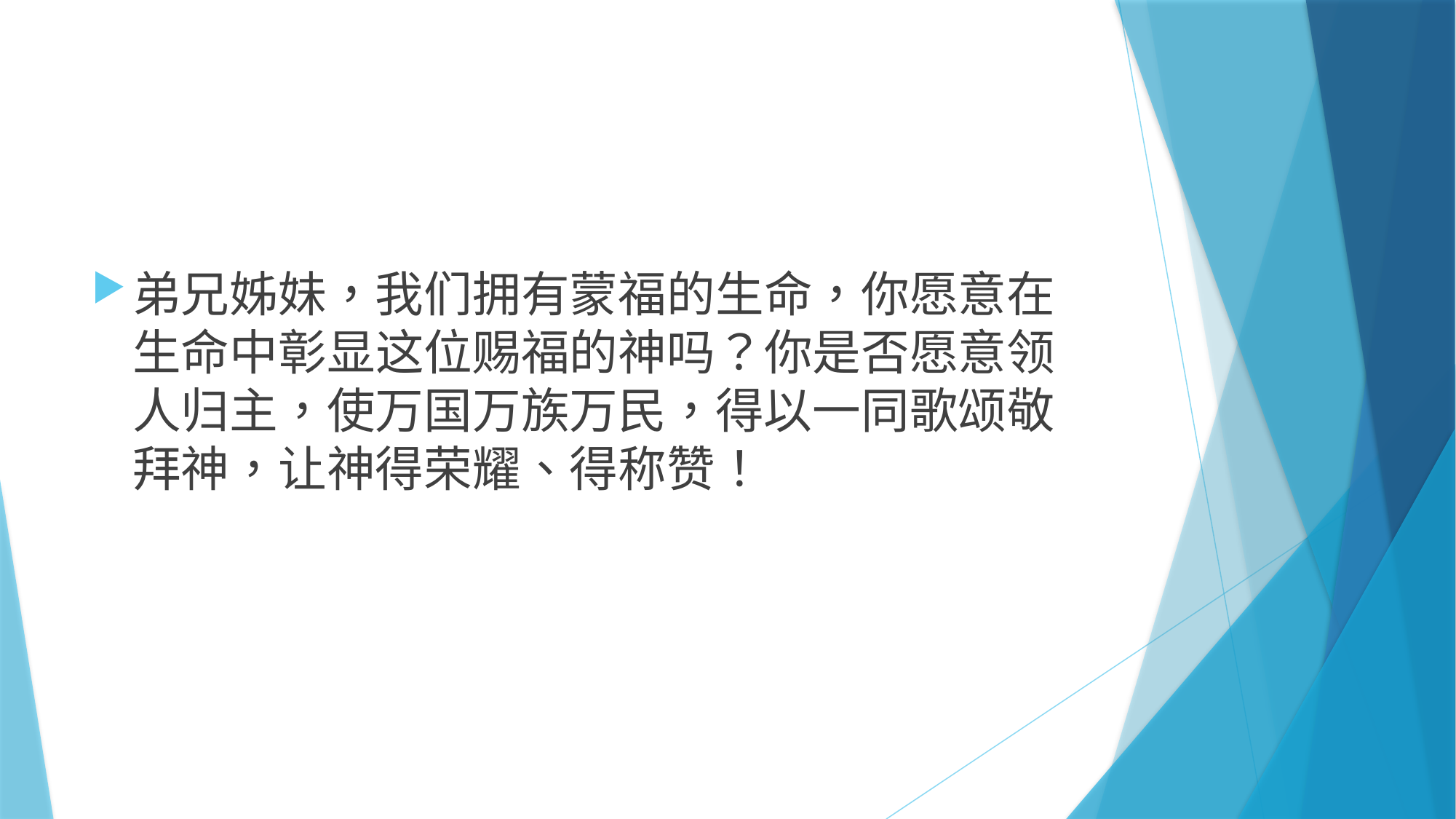

#
弟兄姊妹，我们拥有蒙福的生命，你愿意在生命中彰显这位赐福的神吗？你是否愿意领人归主，使万国万族万民，得以一同歌颂敬拜神，让神得荣耀、得称赞！